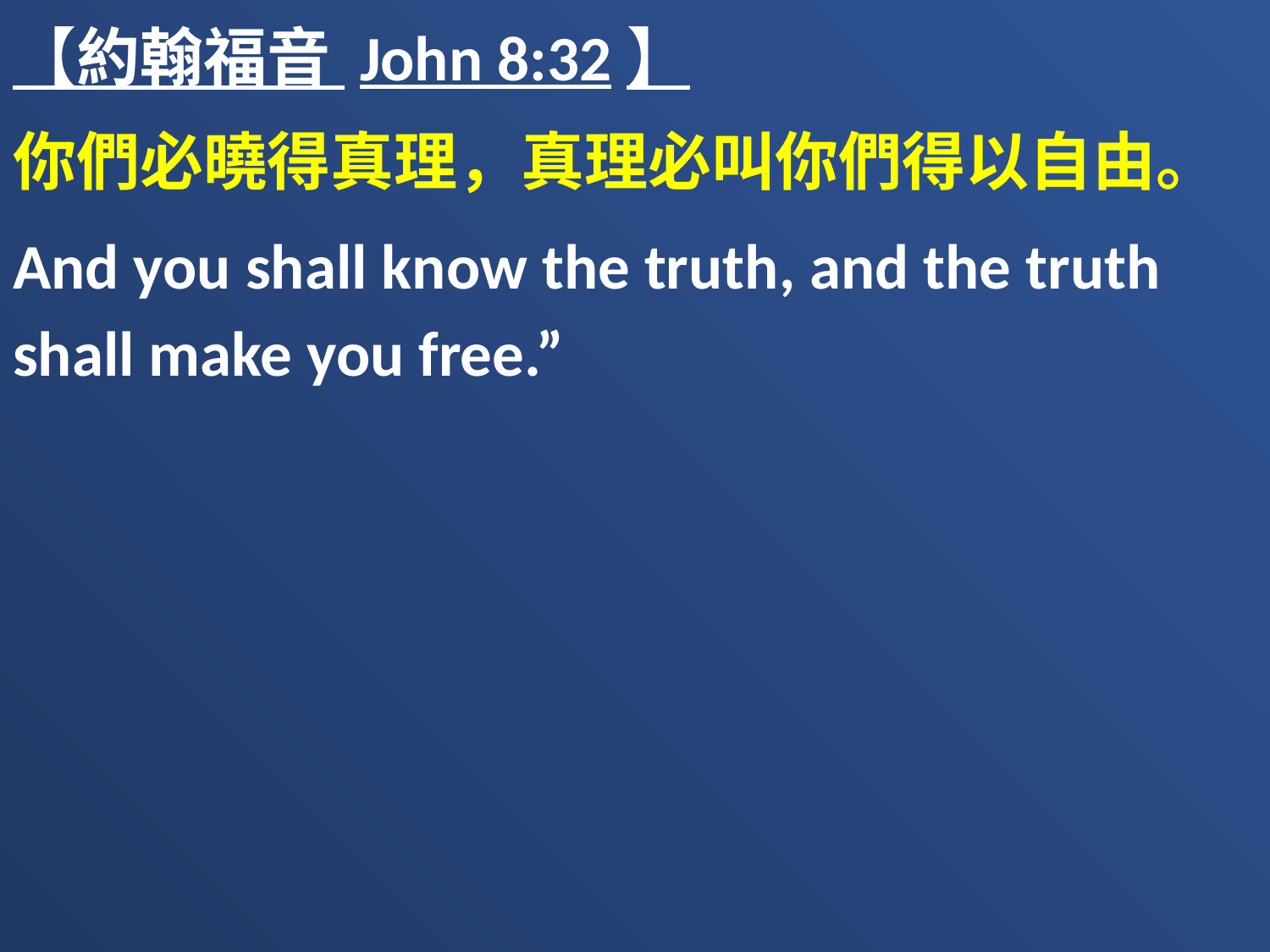

【約翰福音 John 8:32】
你們必曉得真理，真理必叫你們得以自由。
And you shall know the truth, and the truth shall make you free.”